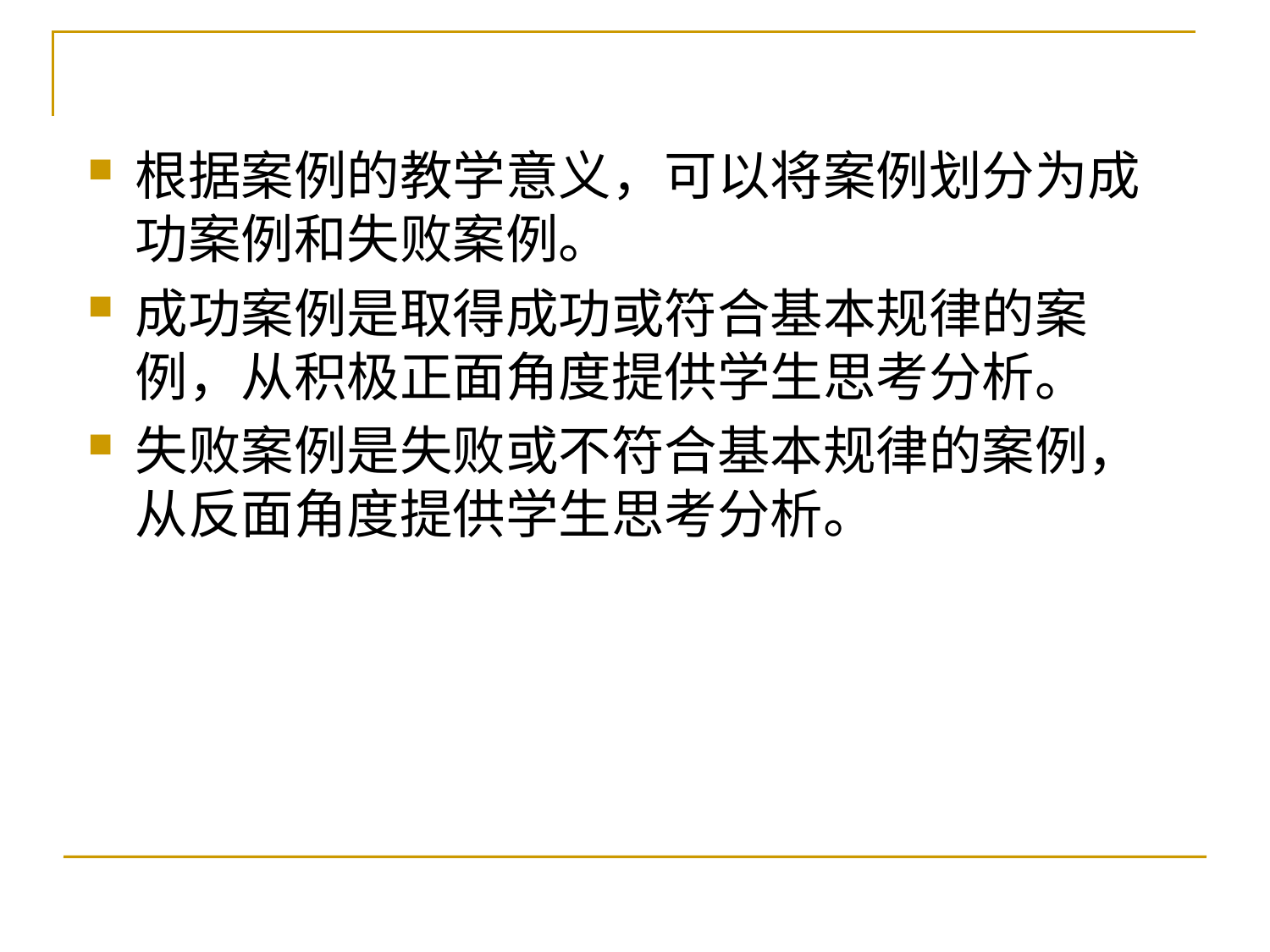

根据案例的教学意义，可以将案例划分为成功案例和失败案例。
成功案例是取得成功或符合基本规律的案例，从积极正面角度提供学生思考分析。
失败案例是失败或不符合基本规律的案例，从反面角度提供学生思考分析。